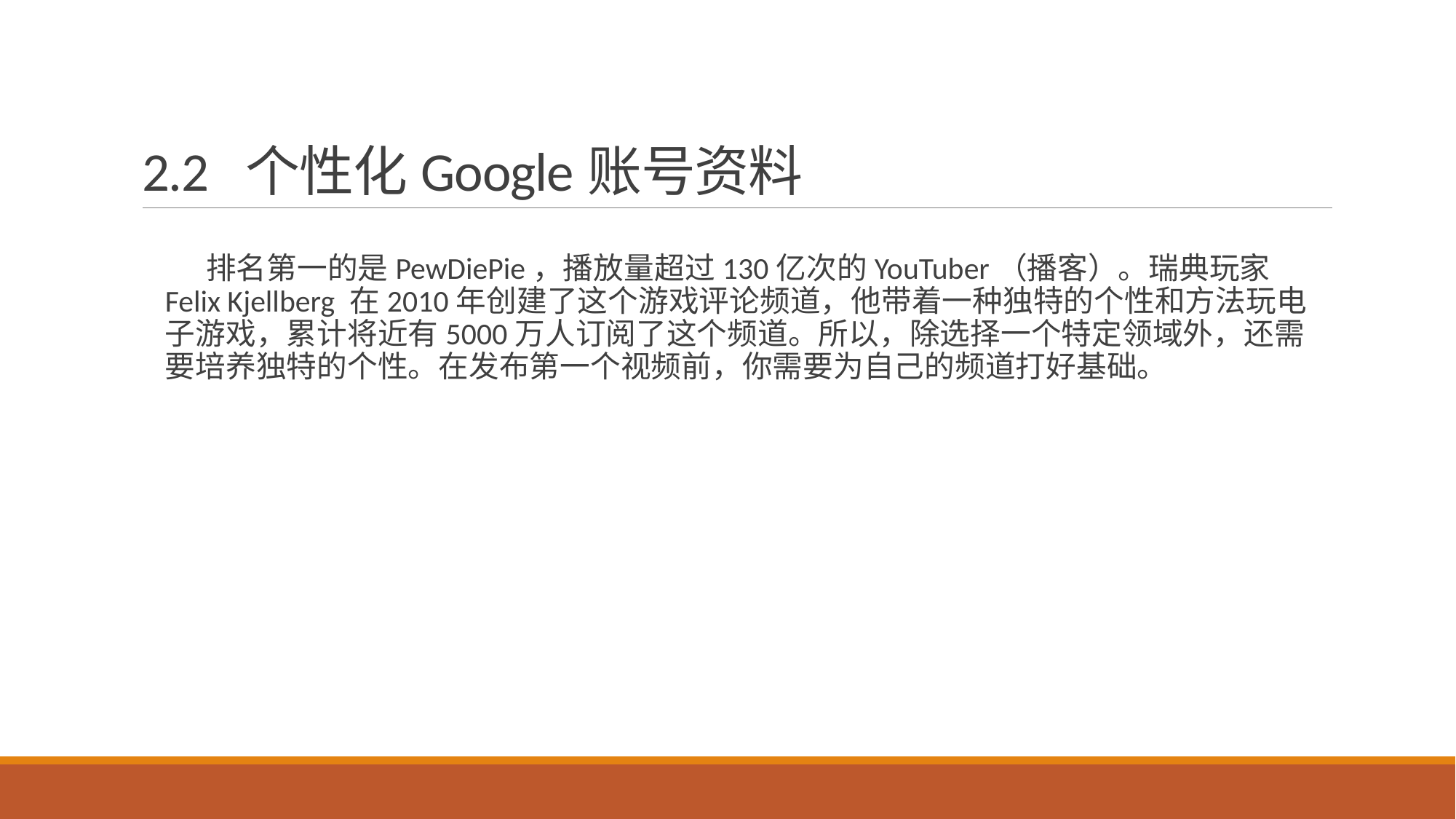

# 2.2  个性化Google账号资料
     排名第一的是PewDiePie，播放量超过130亿次的YouTuber（播客）。瑞典玩家Felix Kjellberg 在2010年创建了这个游戏评论频道，他带着一种独特的个性和方法玩电子游戏，累计将近有5000万人订阅了这个频道。所以，除选择一个特定领域外，还需要培养独特的个性。在发布第一个视频前，你需要为自己的频道打好基础。